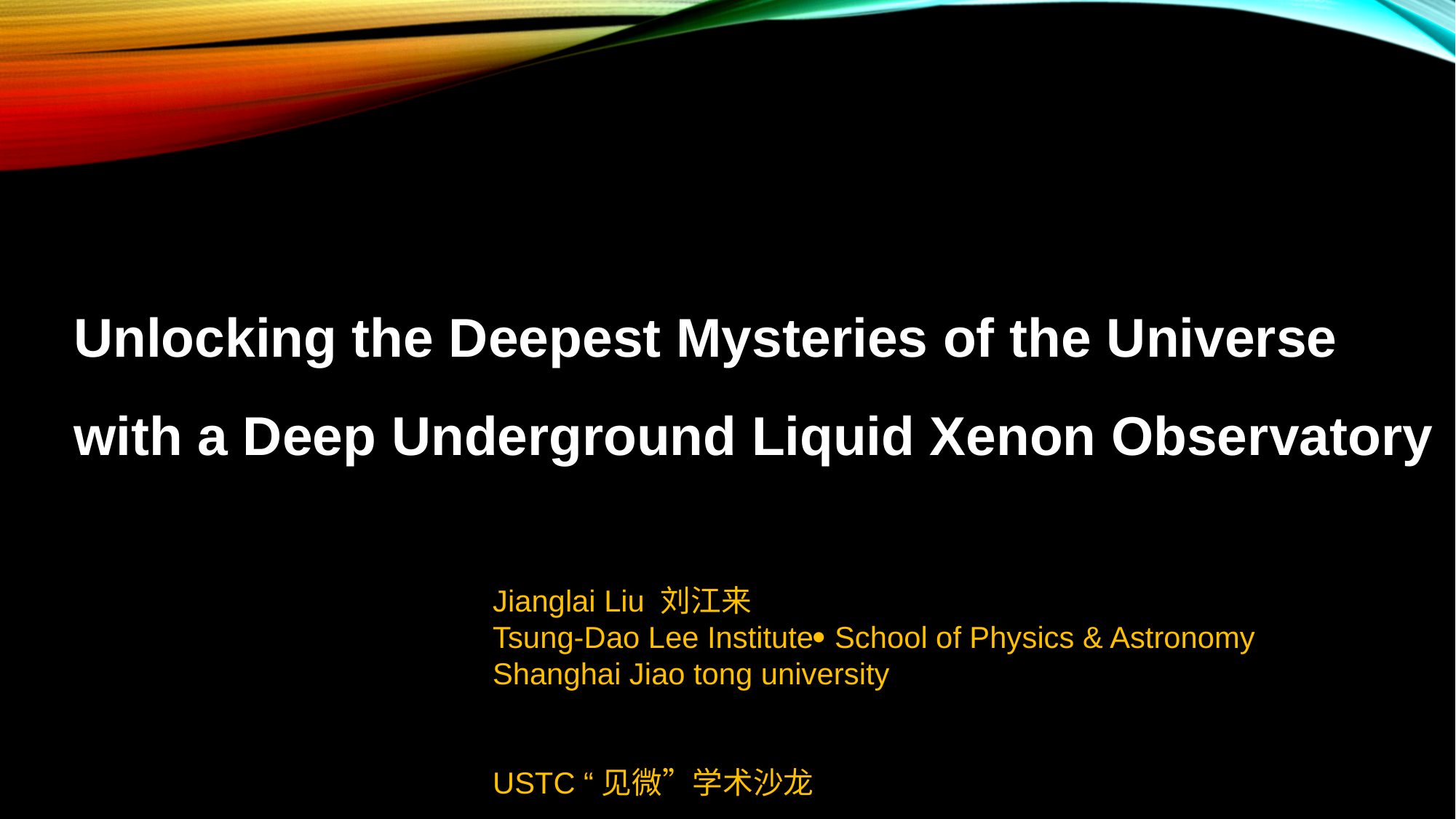

Unlocking the Deepest Mysteries of the Universe
with a Deep Underground Liquid Xenon Observatory
Jianglai Liu 刘江来
Tsung-Dao Lee Institute• School of Physics & Astronomy
Shanghai Jiao tong university

USTC “见微”学术沙龙